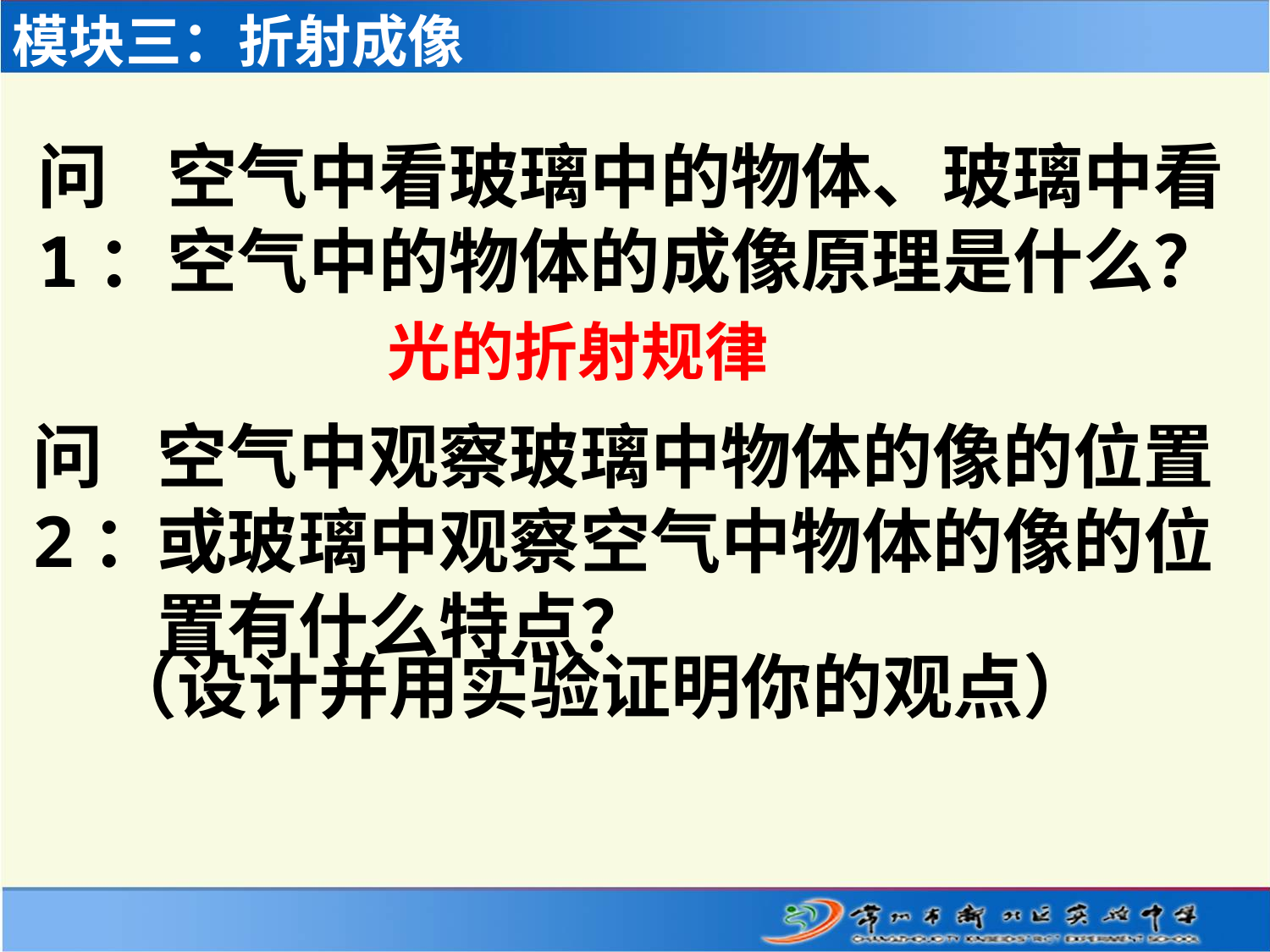

模块三：折射成像
问1：
空气中看玻璃中的物体、玻璃中看空气中的物体的成像原理是什么？
光的折射规律
问2：
空气中观察玻璃中物体的像的位置或玻璃中观察空气中物体的像的位置有什么特点？
（设计并用实验证明你的观点）